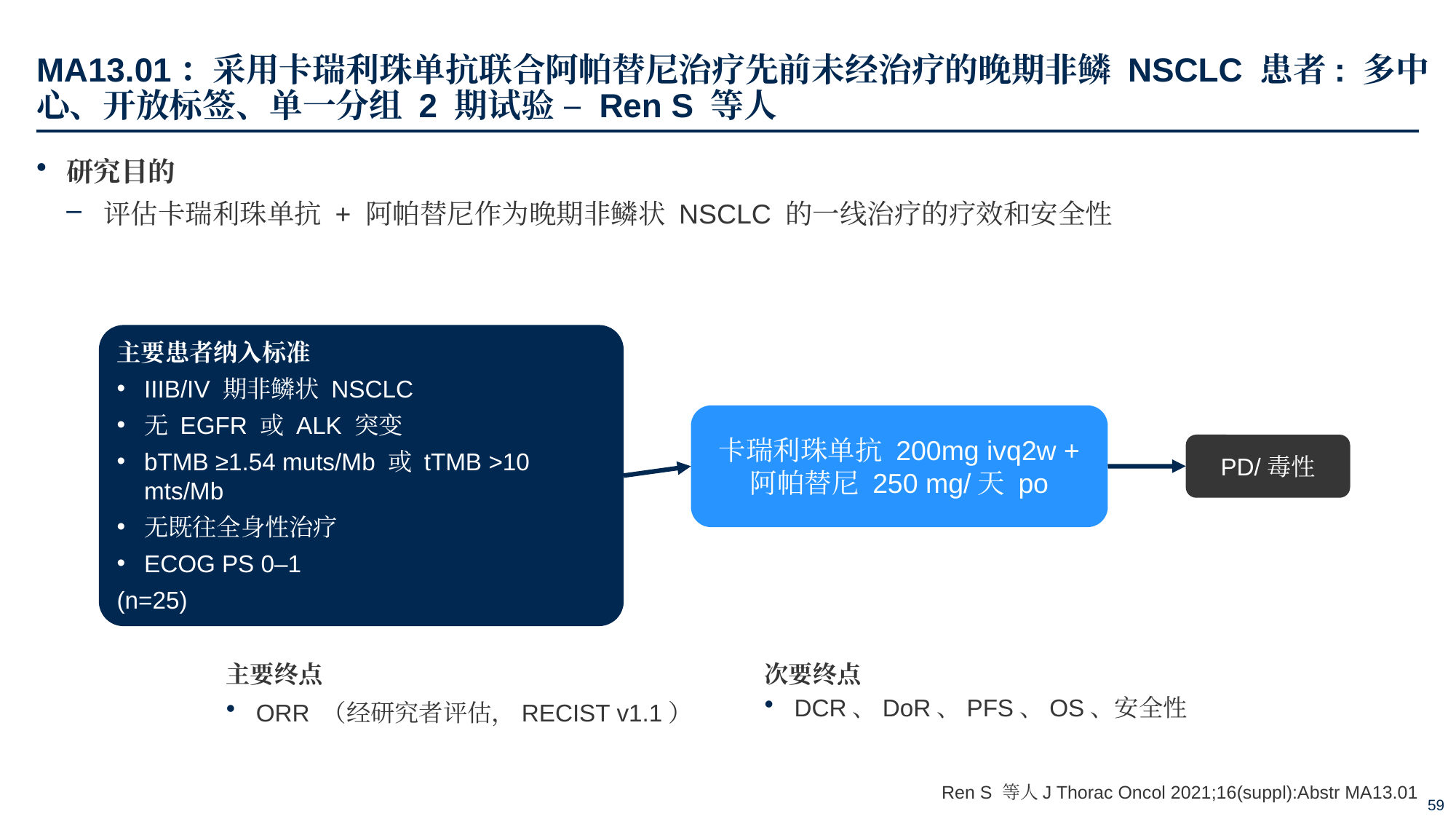

# MA13.01：采用卡瑞利珠单抗联合阿帕替尼治疗先前未经治疗的晚期非鳞 NSCLC 患者: 多中心、开放标签、单一分组 2 期试验 – Ren S 等人
研究目的
评估卡瑞利珠单抗 + 阿帕替尼作为晚期非鳞状 NSCLC 的一线治疗的疗效和安全性
主要患者纳入标准
IIIB/IV 期非鳞状 NSCLC
无 EGFR 或 ALK 突变
bTMB ≥1.54 muts/Mb 或 tTMB >10 mts/Mb
无既往全身性治疗
ECOG PS 0–1
(n=25)
卡瑞利珠单抗 200mg ivq2w + 阿帕替尼 250 mg/天 po
PD/毒性
主要终点
ORR （经研究者评估，RECIST v1.1）
次要终点
DCR、DoR、PFS、OS、安全性
Ren S 等人J Thorac Oncol 2021;16(suppl):Abstr MA13.01